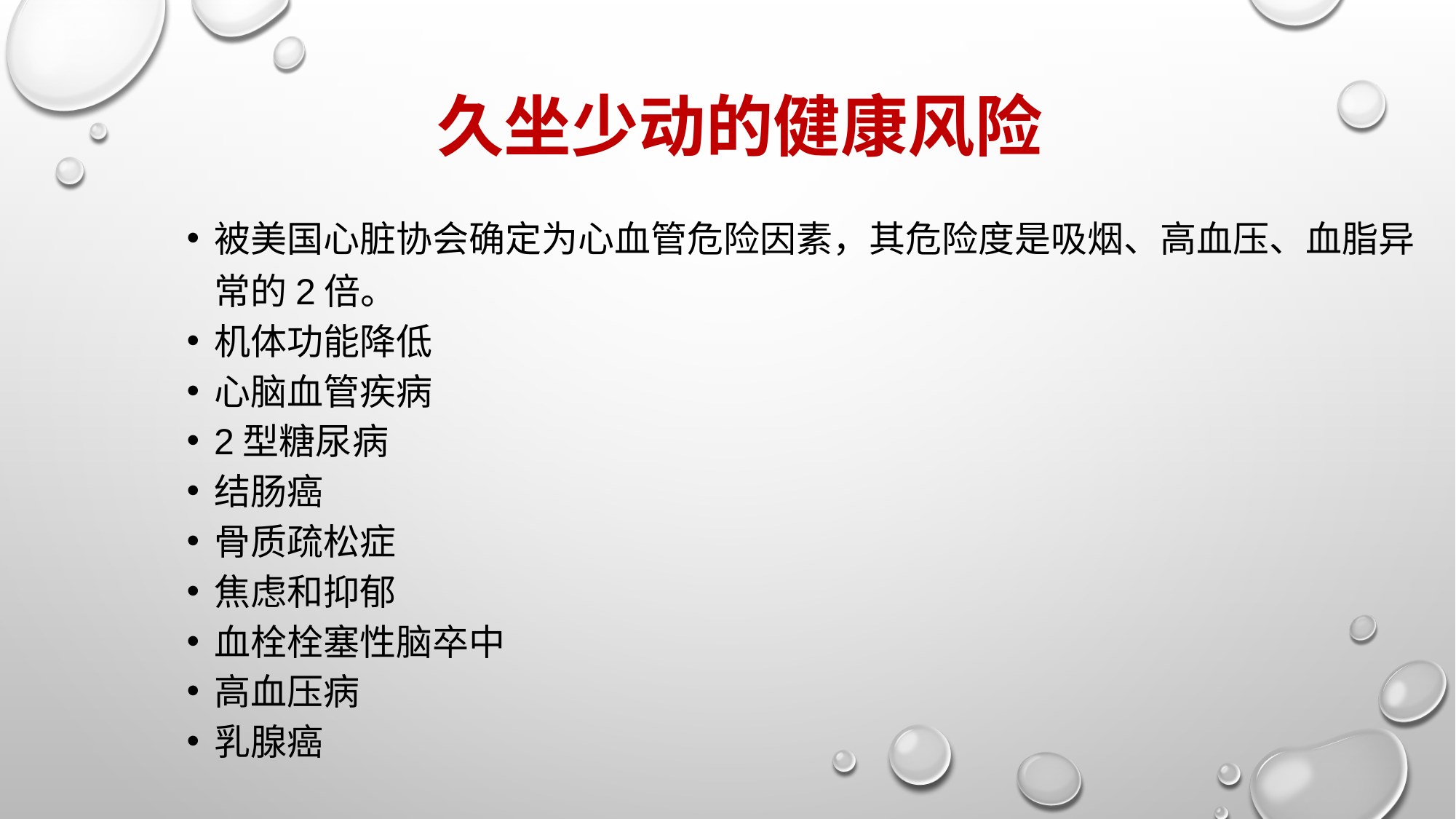

久坐少动的健康风险
被美国心脏协会确定为心血管危险因素，其危险度是吸烟、高血压、血脂异常的2倍。
机体功能降低
心脑血管疾病
2型糖尿病
结肠癌
骨质疏松症
焦虑和抑郁
血栓栓塞性脑卒中
高血压病
乳腺癌